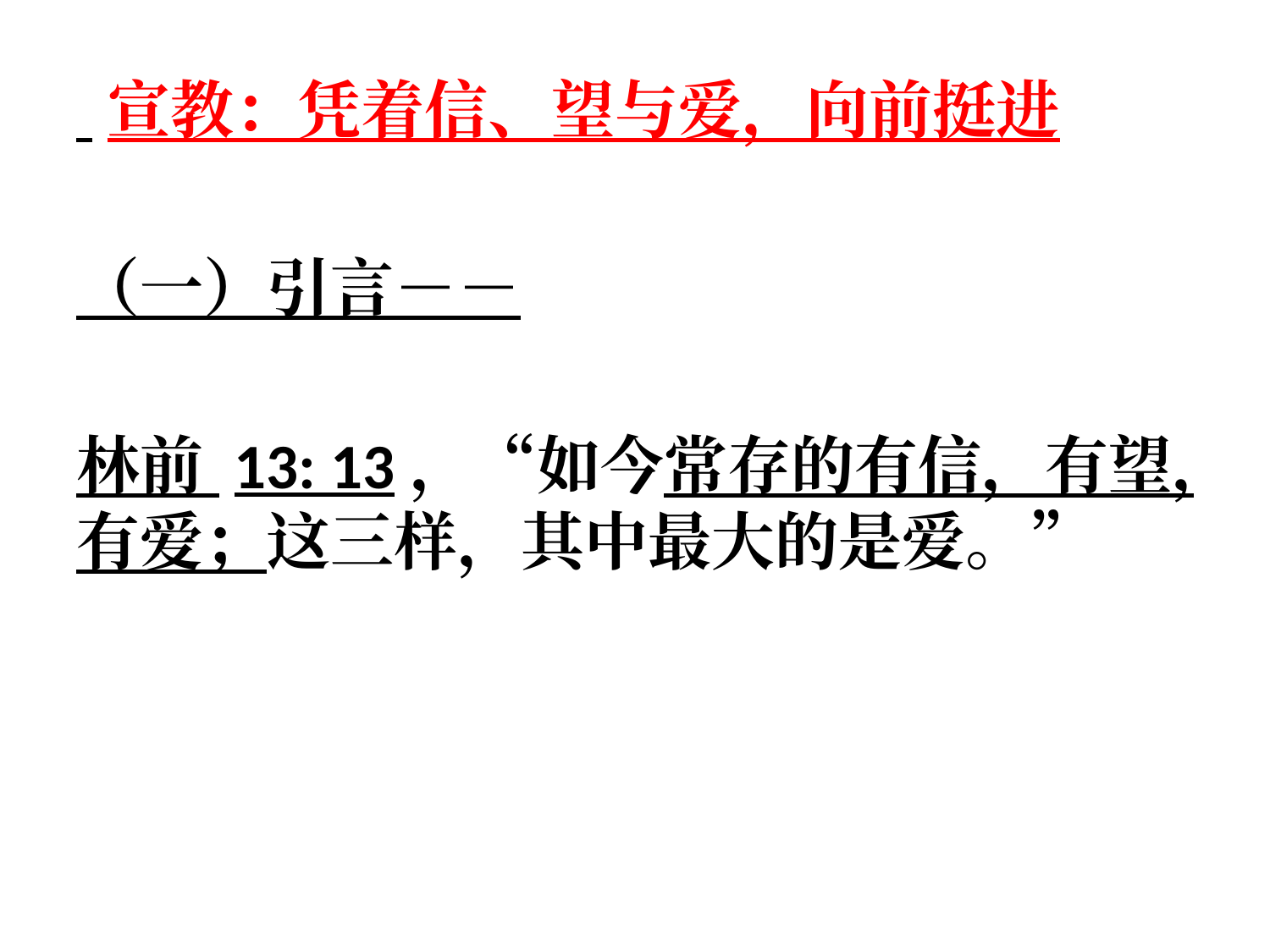

宣教：凭着信、望与爱，向前挺进

（一）引言－－

林前 13: 13，“如今常存的有信，有望，有爱；这三样，其中最大的是爱。”